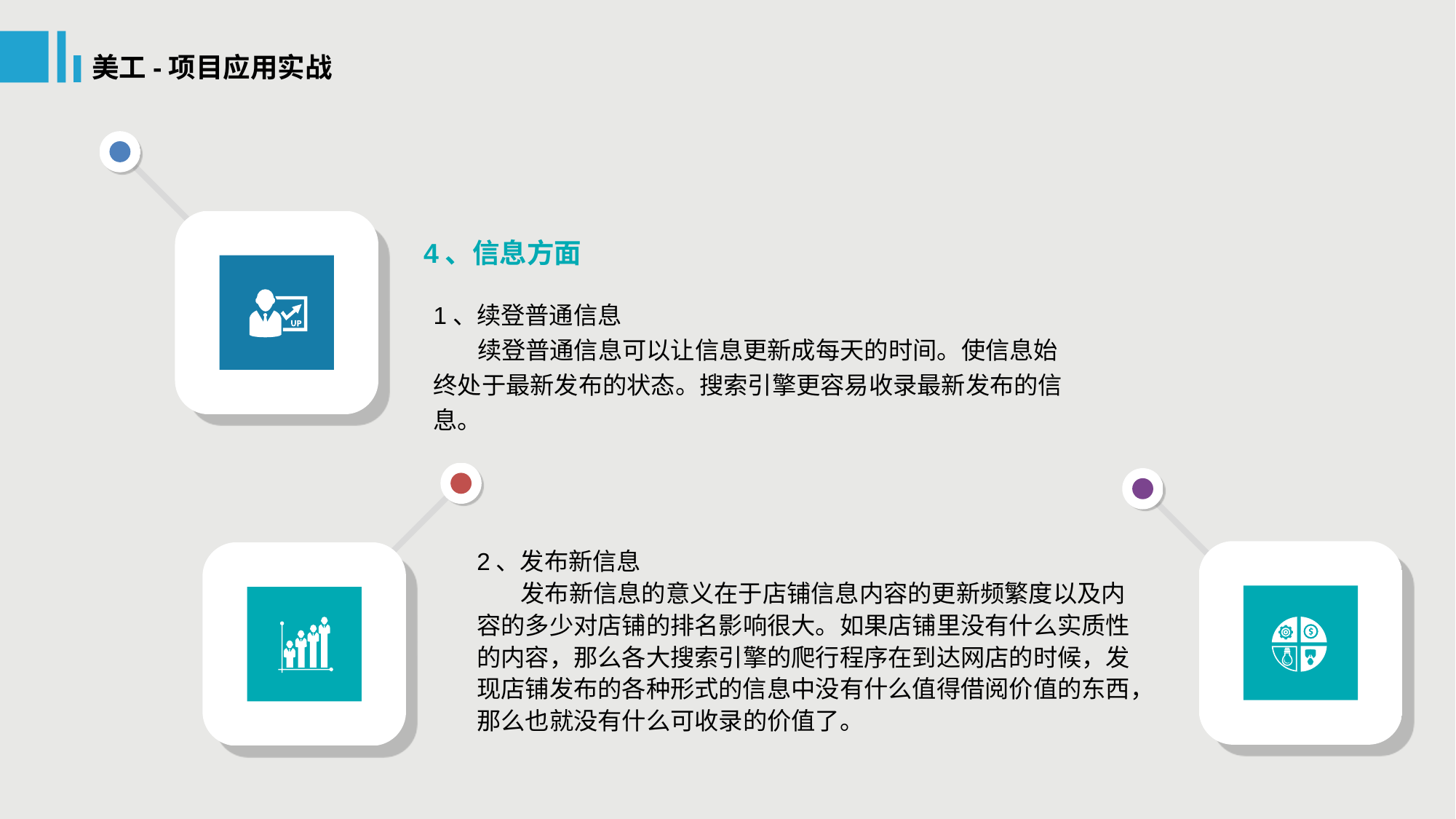

美工-项目应用实战

4、信息方面
1、续登普通信息
       续登普通信息可以让信息更新成每天的时间。使信息始终处于最新发布的状态。搜索引擎更容易收录最新发布的信息。

2、发布新信息
       发布新信息的意义在于店铺信息内容的更新频繁度以及内容的多少对店铺的排名影响很大。如果店铺里没有什么实质性的内容，那么各大搜索引擎的爬行程序在到达网店的时候，发现店铺发布的各种形式的信息中没有什么值得借阅价值的东西，那么也就没有什么可收录的价值了。